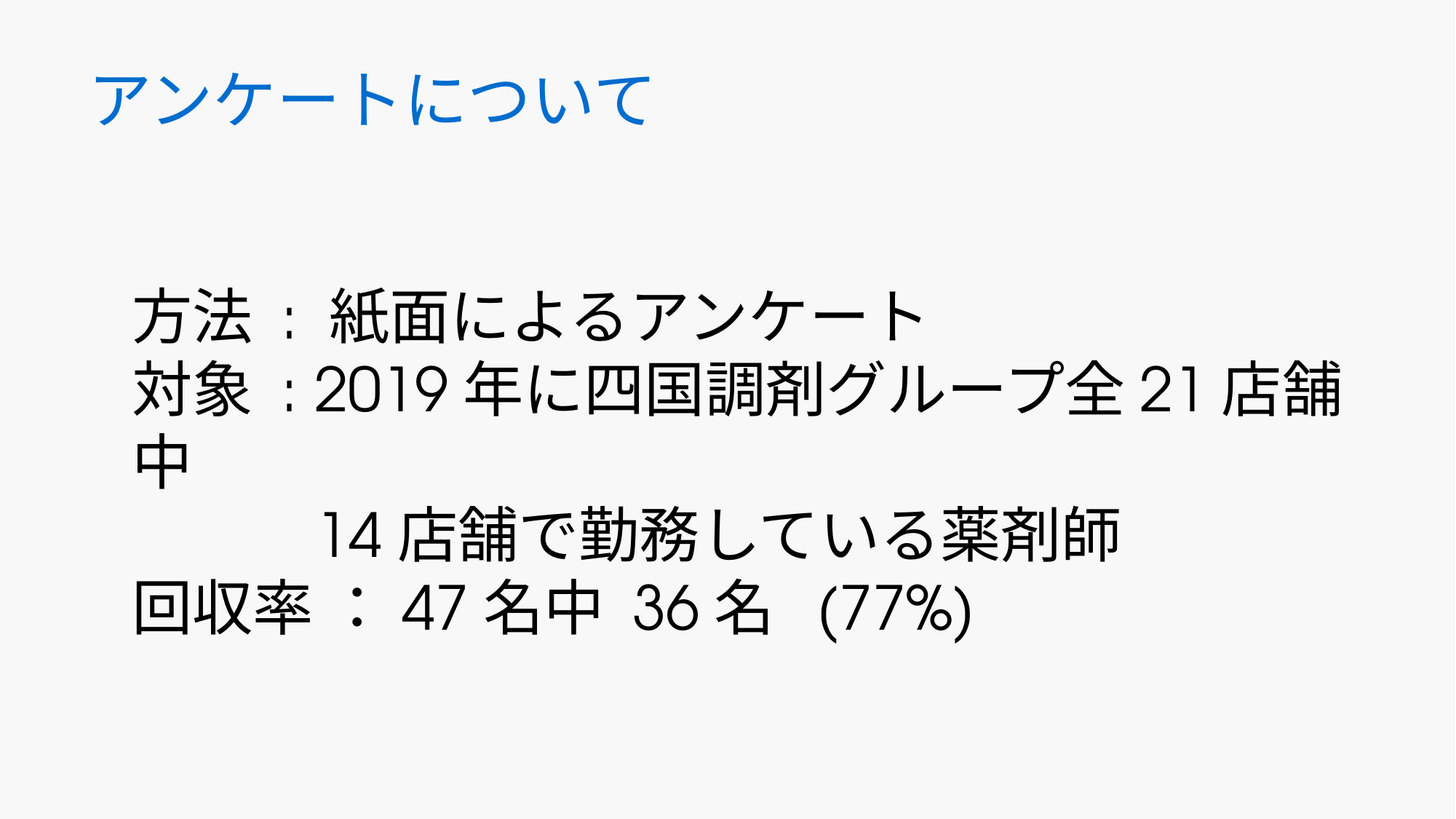

# アンケートについて
方法 : 紙面によるアンケート
対象 : 2019年に四国調剤グループ全21店舗中
           14店舗で勤務している薬剤師
回収率 ：47名中 36名  (77%)